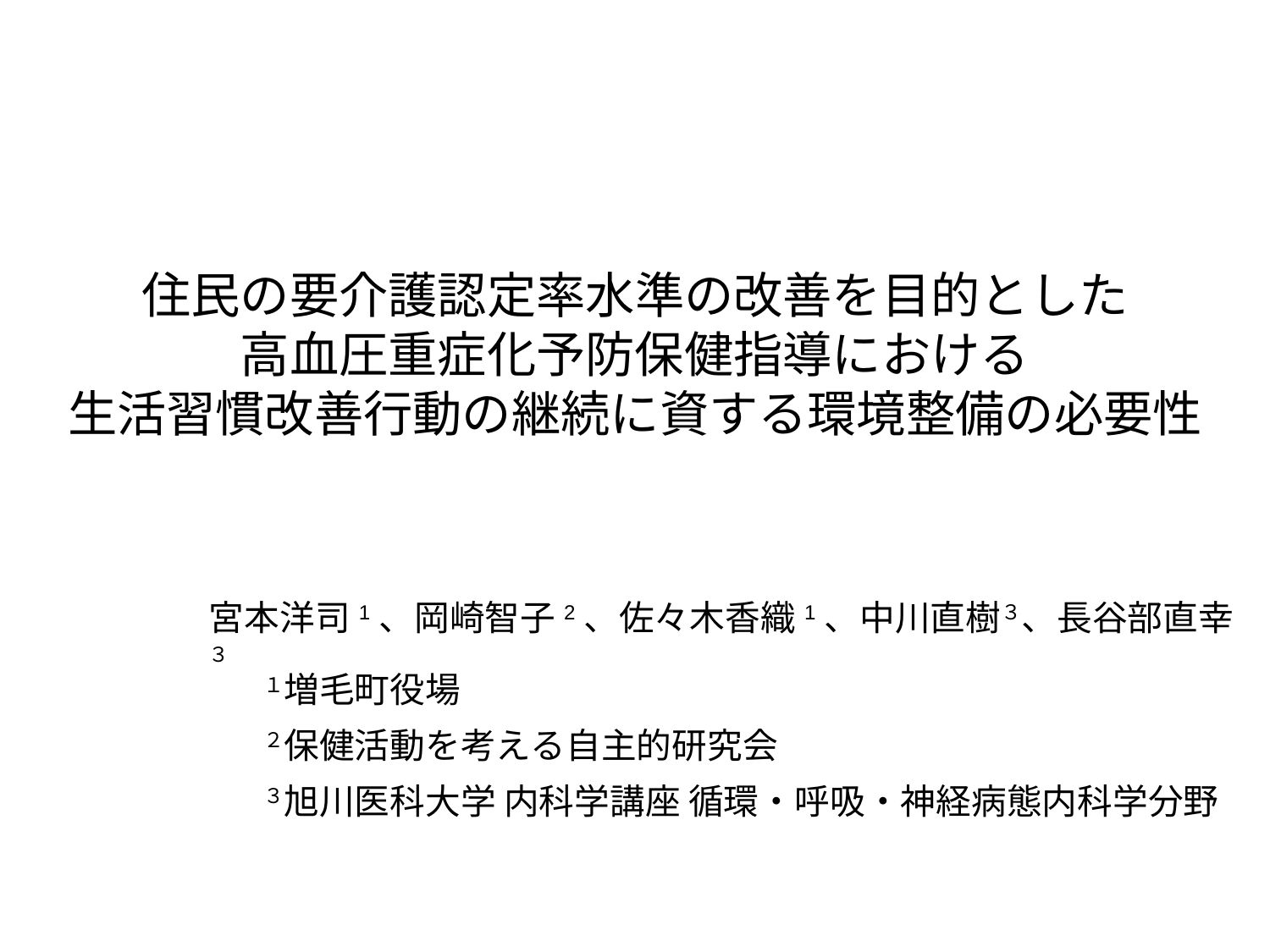

住民の要介護認定率水準の改善を目的とした
高血圧重症化予防保健指導における
生活習慣改善行動の継続に資する環境整備の必要性
宮本洋司1、岡崎智子2、佐々木香織1、中川直樹３、長谷部直幸３
１増毛町役場
２保健活動を考える自主的研究会
３旭川医科大学 内科学講座 循環・呼吸・神経病態内科学分野